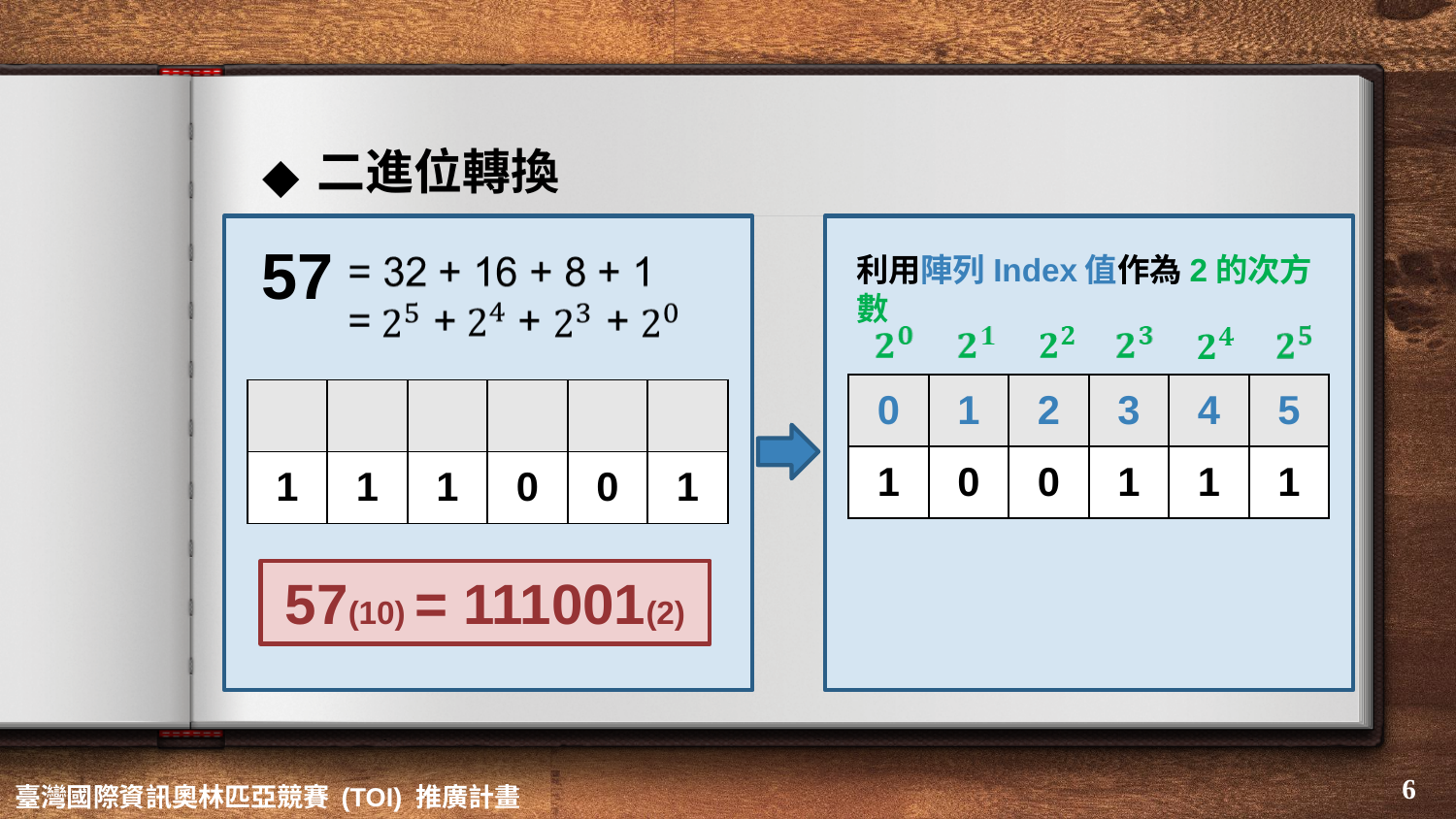

# 二進位轉換

57

利用陣列Index值作為2的次方數

| 0 | 1 | 2 | 3 | 4 | 5 |
| --- | --- | --- | --- | --- | --- |
| 1 | 0 | 0 | 1 | 1 | 1 |
|  |  |  |  |  |  |
| --- | --- | --- | --- | --- | --- |
| 1 | 1 | 1 | 0 | 0 | 1 |

57(10) = 111001(2)
6